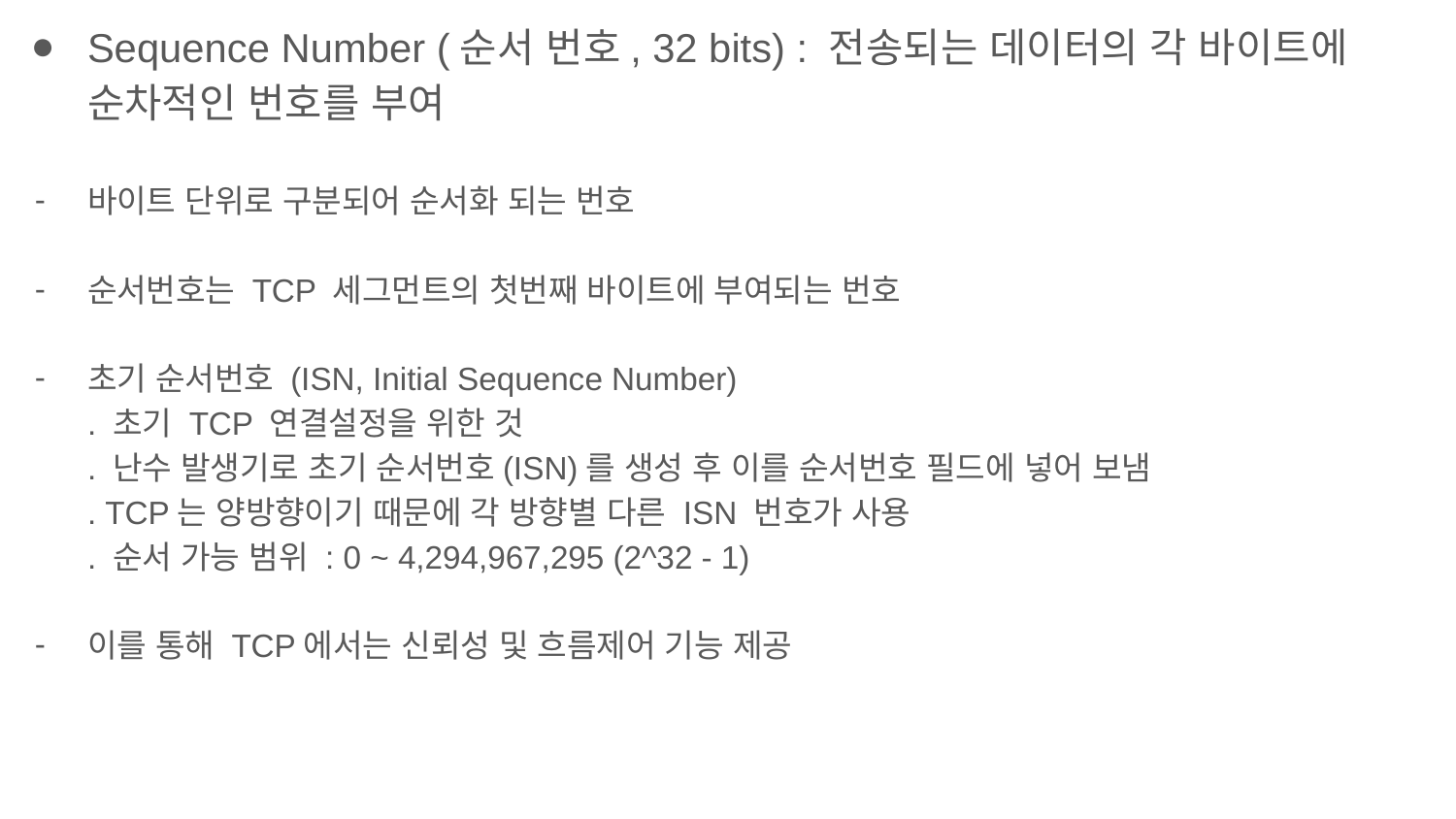

Sequence Number (순서 번호, 32 bits) : 전송되는 데이터의 각 바이트에 순차적인 번호를 부여
바이트 단위로 구분되어 순서화 되는 번호
순서번호는 TCP 세그먼트의 첫번째 바이트에 부여되는 번호
초기 순서번호 (ISN, Initial Sequence Number)
. 초기 TCP 연결설정을 위한 것
. 난수 발생기로 초기 순서번호(ISN)를 생성 후 이를 순서번호 필드에 넣어 보냄
. TCP는 양방향이기 때문에 각 방향별 다른 ISN 번호가 사용
. 순서 가능 범위 : 0 ~ 4,294,967,295 (2^32 - 1)
이를 통해 TCP에서는 신뢰성 및 흐름제어 기능 제공